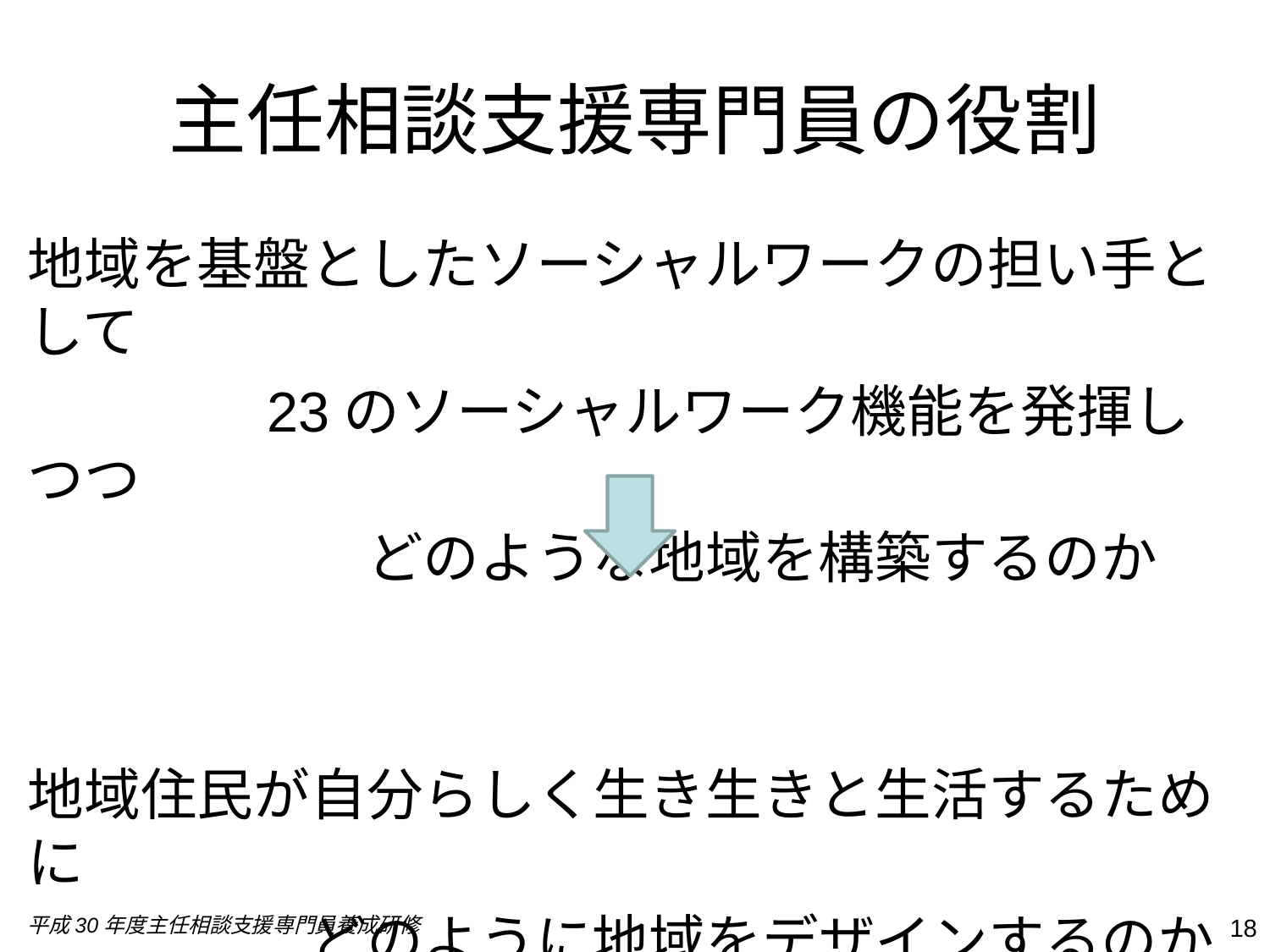

# 主任相談支援専門員の役割
地域を基盤としたソーシャルワークの担い手として
　　　　23のソーシャルワーク機能を発揮しつつ
　　　　　　どのような地域を構築するのか

地域住民が自分らしく生き生きと生活するために
　　　　　どのように地域をデザインするのか

平成30年度主任相談支援専門員養成研修
18